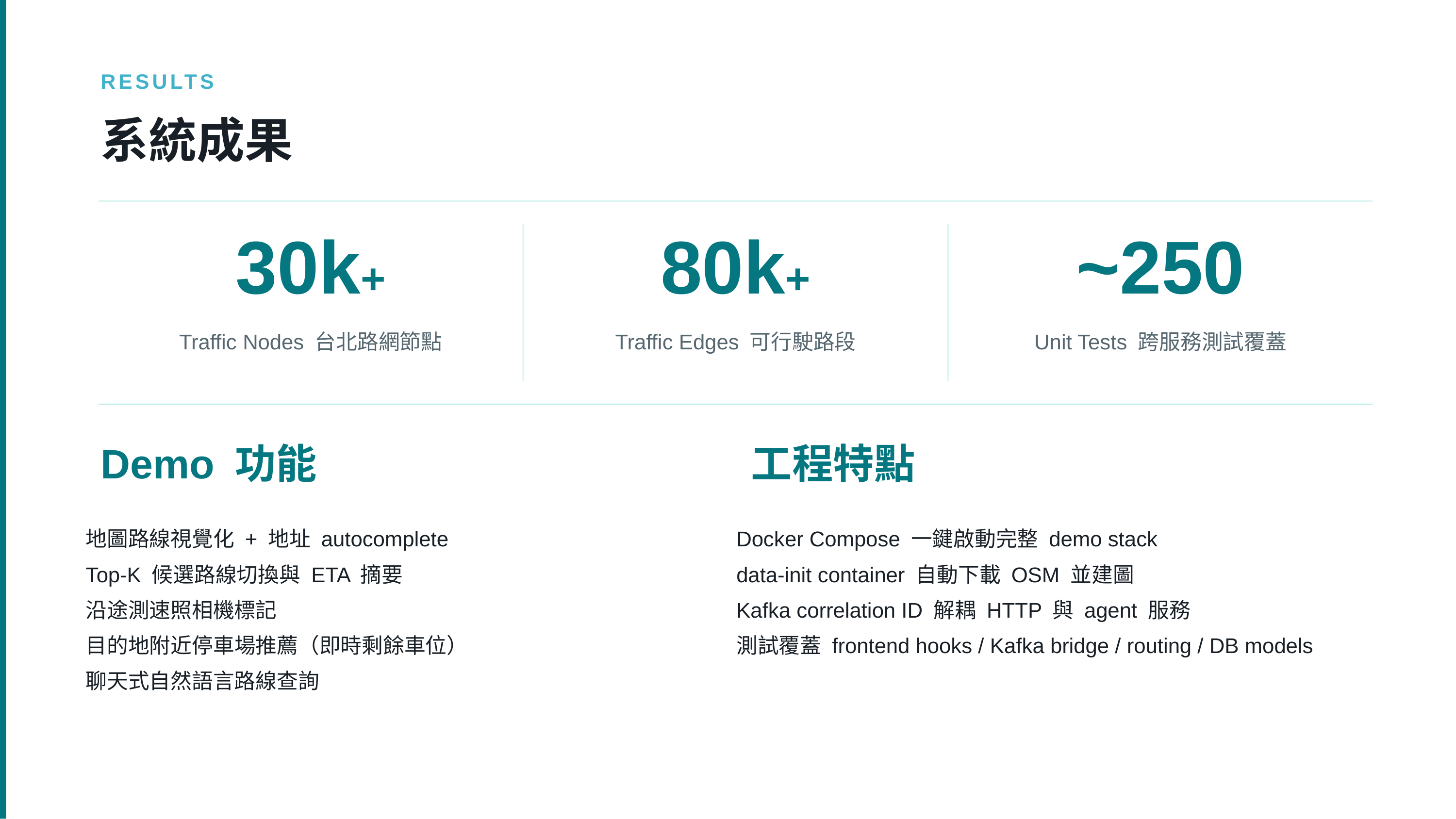

RESULTS
系統成果

30k+
80k+

~250

Traffic Nodes 台北路網節點
Traffic Edges 可行駛路段
Unit Tests 跨服務測試覆蓋

Demo 功能
工程特點
地圖路線視覺化 + 地址 autocomplete
Top-K 候選路線切換與 ETA 摘要
沿途測速照相機標記
目的地附近停車場推薦（即時剩餘車位）
聊天式自然語言路線查詢
Docker Compose 一鍵啟動完整 demo stack
data-init container 自動下載 OSM 並建圖
Kafka correlation ID 解耦 HTTP 與 agent 服務
測試覆蓋 frontend hooks / Kafka bridge / routing / DB models